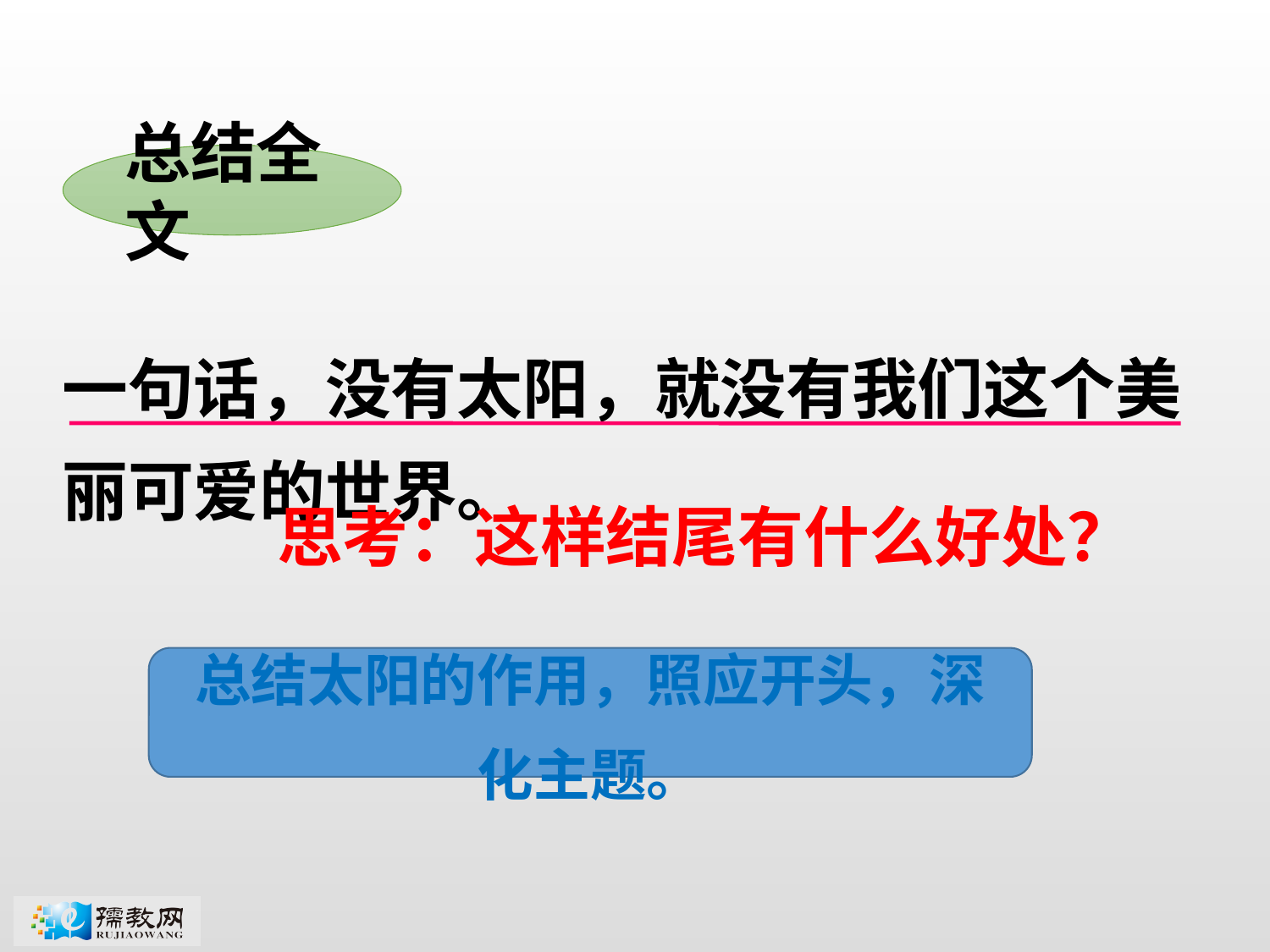

总结全文
一句话，没有太阳，就没有我们这个美丽可爱的世界。
思考：这样结尾有什么好处？

总结太阳的作用，照应开头，深化主题。